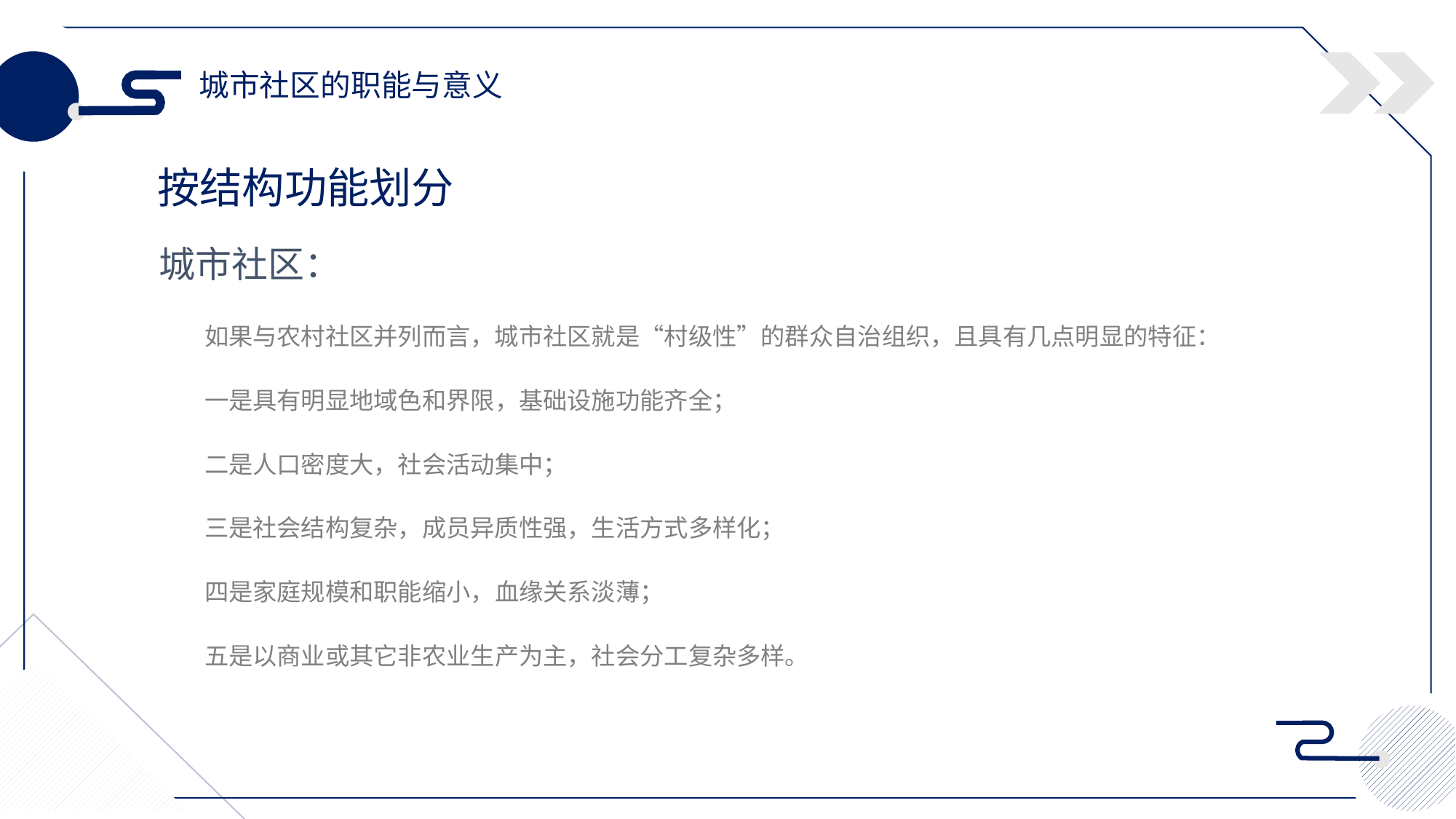

城市社区的职能与意义
按结构功能划分
城市社区：
如果与农村社区并列而言，城市社区就是“村级性”的群众自治组织，且具有几点明显的特征：
一是具有明显地域色和界限，基础设施功能齐全；
二是人口密度大，社会活动集中；
三是社会结构复杂，成员异质性强，生活方式多样化；
四是家庭规模和职能缩小，血缘关系淡薄；
五是以商业或其它非农业生产为主，社会分工复杂多样。